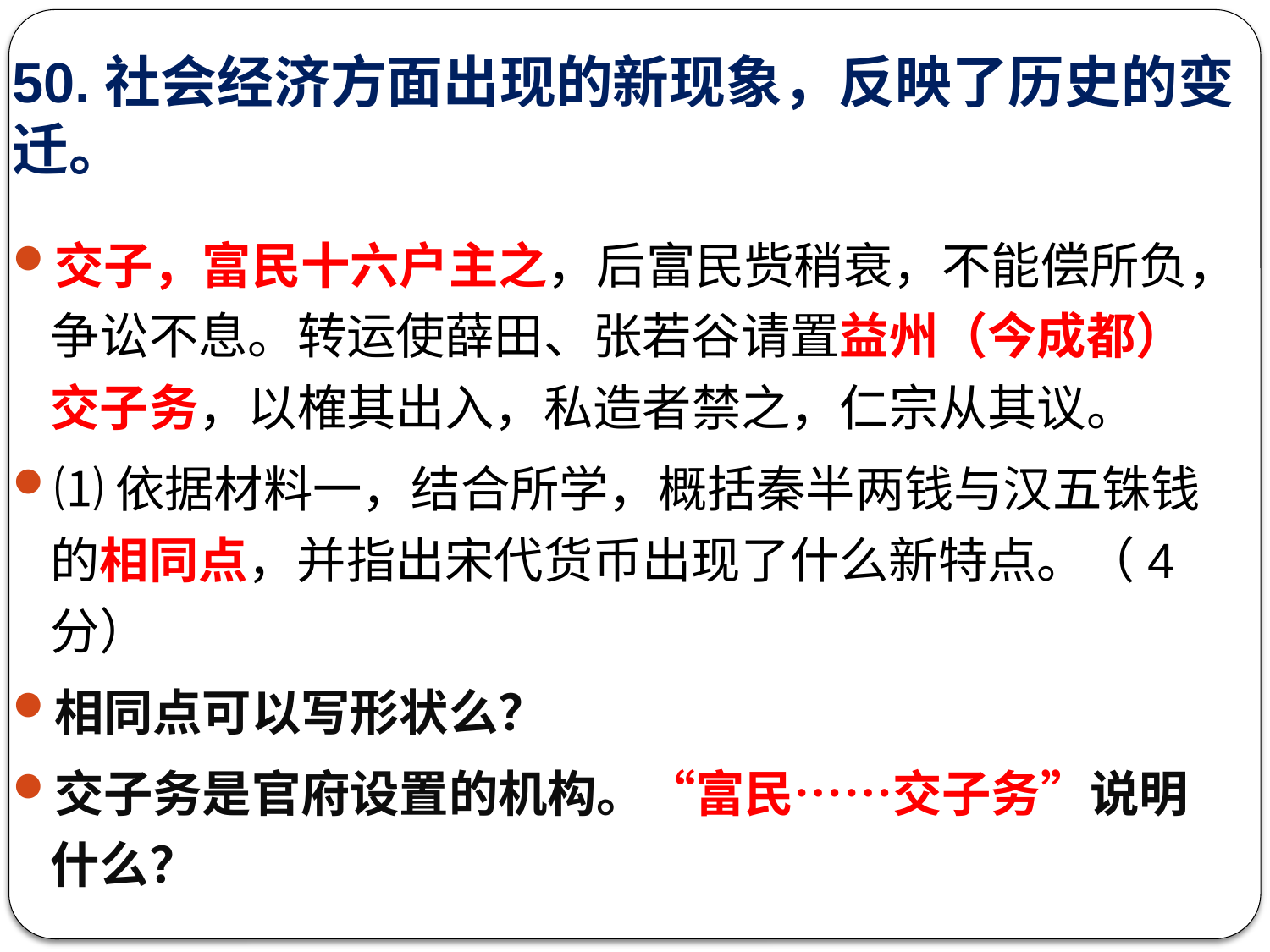

# 50.社会经济方面出现的新现象，反映了历史的变迁。
交子，富民十六户主之，后富民赀稍衰，不能偿所负，争讼不息。转运使薛田、张若谷请置益州（今成都）交子务，以榷其出入，私造者禁之，仁宗从其议。
⑴依据材料一，结合所学，概括秦半两钱与汉五铢钱的相同点，并指出宋代货币出现了什么新特点。（4分）
相同点可以写形状么？
交子务是官府设置的机构。“富民……交子务”说明什么？